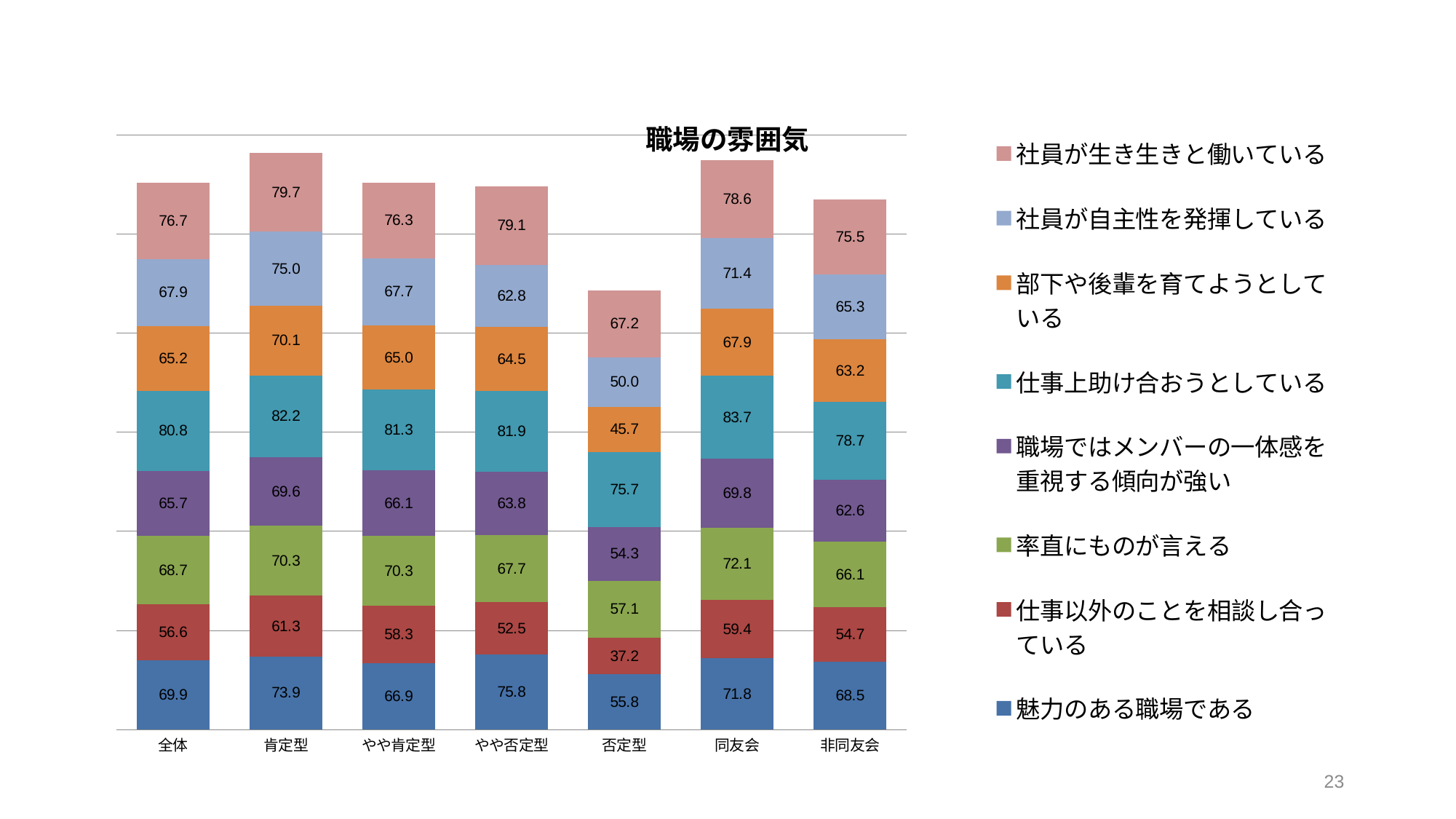

#

### Chart: 職場の雰囲気

| Category | 魅力のある職場である | 仕事以外のことを相談し合っている | 率直にものが言える | 職場ではメンバーの一体感を重視する傾向が強い | 仕事上助け合おうとしている | 部下や後輩を育てようとしている | 社員が自主性を発揮している | 社員が生き生きと働いている |
|---|---|---|---|---|---|---|---|---|
| 全体 | 69.9 | 56.6 | 68.7 | 65.7 | 80.8 | 65.2 | 67.9 | 76.7 |
| 肯定型 | 73.9 | 61.3 | 70.3 | 69.6 | 82.2 | 70.1 | 75.0 | 79.7 |
| やや肯定型 | 66.9 | 58.3 | 70.3 | 66.1 | 81.3 | 65.0 | 67.7 | 76.3 |
| やや否定型 | 75.8 | 52.5 | 67.7 | 63.8 | 81.9 | 64.5 | 62.8 | 79.1 |
| 否定型 | 55.8 | 37.2 | 57.1 | 54.3 | 75.7 | 45.7 | 50.0 | 67.2 |
| 同友会 | 71.8 | 59.4 | 72.1 | 69.8 | 83.7 | 67.9 | 71.4 | 78.6 |
| 非同友会 | 68.5 | 54.7 | 66.1 | 62.6 | 78.7 | 63.2 | 65.3 | 75.5 |
23